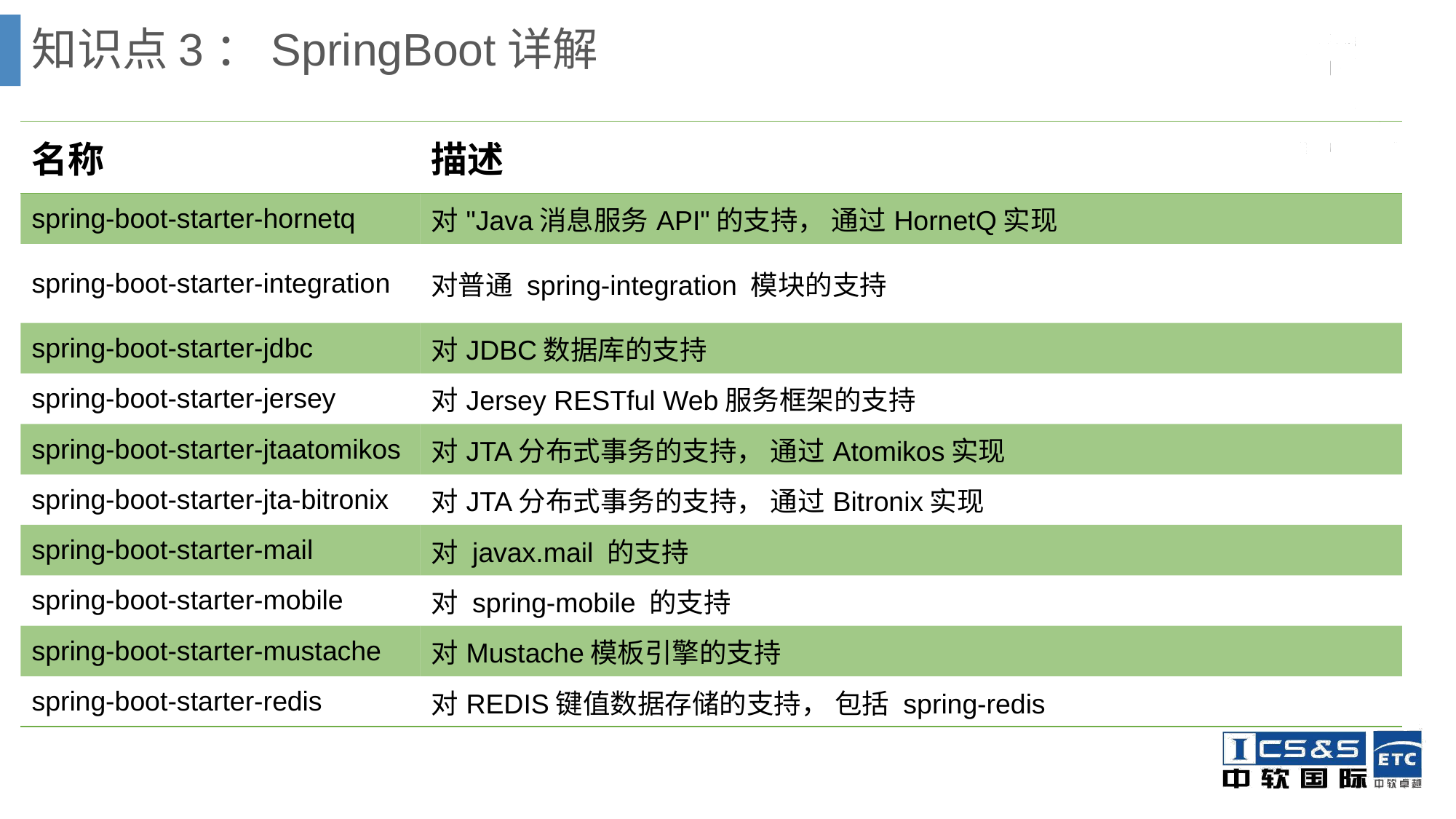

# 知识点3：SpringBoot详解
| 名称 | 描述 |
| --- | --- |
| spring-boot-starter-hornetq | 对"Java消息服务API"的支持， 通过HornetQ实现 |
| spring-boot-starter-integration | 对普通 spring-integration 模块的支持 |
| spring-boot-starter-jdbc | 对JDBC数据库的支持 |
| spring-boot-starter-jersey | 对Jersey RESTful Web服务框架的支持 |
| spring-boot-starter-jtaatomikos | 对JTA分布式事务的支持， 通过Atomikos实现 |
| spring-boot-starter-jta-bitronix | 对JTA分布式事务的支持， 通过Bitronix实现 |
| spring-boot-starter-mail | 对 javax.mail 的支持 |
| spring-boot-starter-mobile | 对 spring-mobile 的支持 |
| spring-boot-starter-mustache | 对Mustache模板引擎的支持 |
| spring-boot-starter-redis | 对REDIS键值数据存储的支持， 包括 spring-redis |